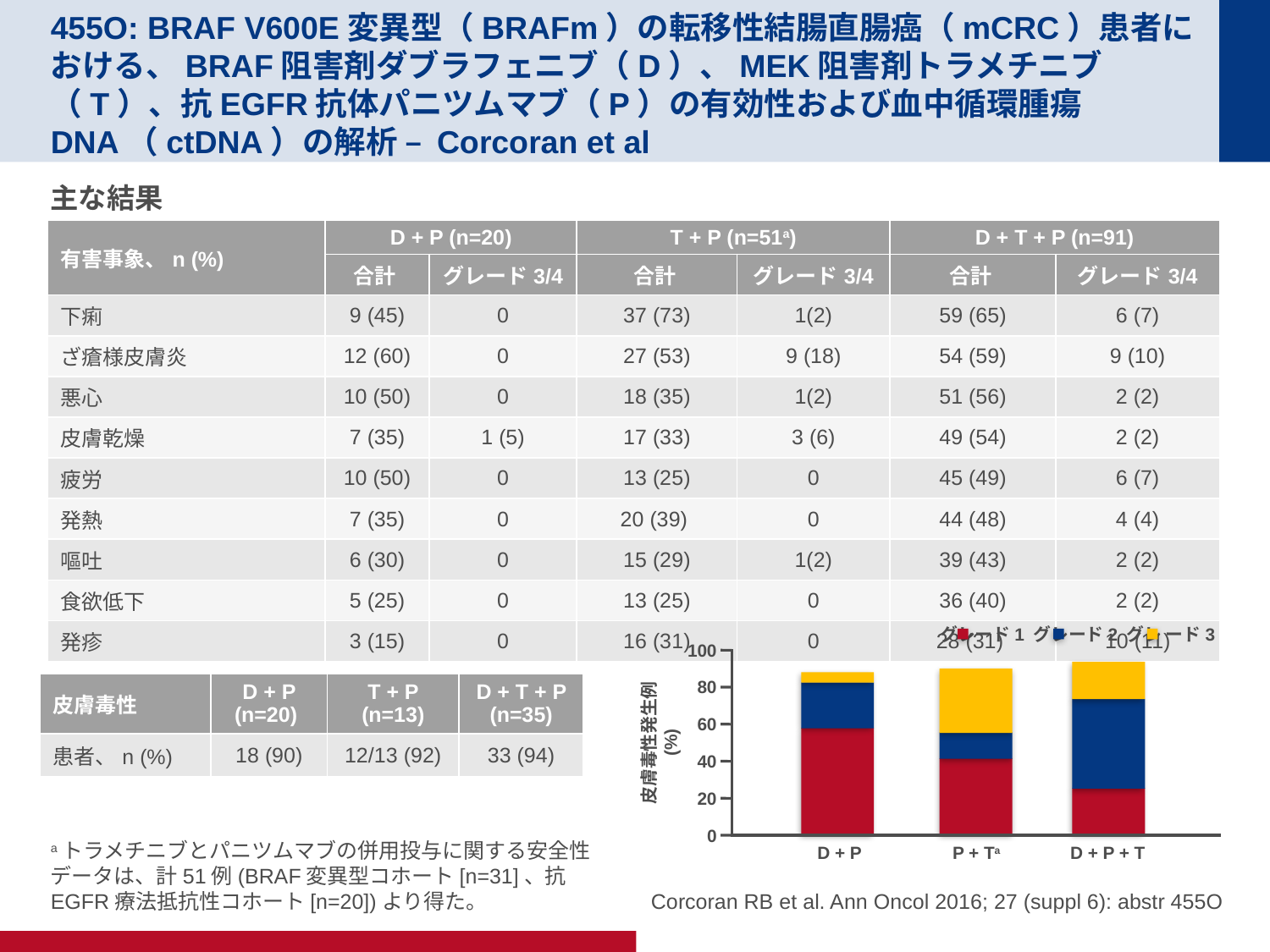

# 455O: BRAF V600E変異型（BRAFm）の転移性結腸直腸癌（mCRC）患者における、BRAF阻害剤ダブラフェニブ（D）、MEK阻害剤トラメチニブ（T）、抗EGFR抗体パニツムマブ（P）の有効性および血中循環腫瘍DNA（ctDNA）の解析 – Corcoran et al
主な結果
| 有害事象、n (%) | D + P (n=20) |  | T + P (n=51a) |  | D + T + P (n=91) |  |
| --- | --- | --- | --- | --- | --- | --- |
|  | 合計 | グレード3/4 | 合計 | グレード3/4 | 合計 | グレード3/4 |
| 下痢 | 9 (45) | 0 | 37 (73) | 1(2) | 59 (65) | 6 (7) |
| ざ瘡様皮膚炎 | 12 (60) | 0 | 27 (53) | 9 (18) | 54 (59) | 9 (10) |
| 悪心 | 10 (50) | 0 | 18 (35) | 1(2) | 51 (56) | 2 (2) |
| 皮膚乾燥 | 7 (35) | 1 (5) | 17 (33) | 3 (6) | 49 (54) | 2 (2) |
| 疲労 | 10 (50) | 0 | 13 (25) | 0 | 45 (49) | 6 (7) |
| 発熱 | 7 (35) | 0 | 20 (39) | 0 | 44 (48) | 4 (4) |
| 嘔吐 | 6 (30) | 0 | 15 (29) | 1(2) | 39 (43) | 2 (2) |
| 食欲低下 | 5 (25) | 0 | 13 (25) | 0 | 36 (40) | 2 (2) |
| 発疹 | 3 (15) | 0 | 16 (31) | 0 | 28 (31) | 10 (11) |
グレード1 グレード2 グレ ード3

100

80

60
皮膚毒性発生例
(%)

40

20

0

D + P
P + Ta
D + P + T
| 皮膚毒性 | D + P (n=20) | T + P (n=13) | D + T + P (n=35) |
| --- | --- | --- | --- |
| 患者、n (%) | 18 (90) | 12/13 (92) | 33 (94) |
Corcoran RB et al. Ann Oncol 2016; 27 (suppl 6): abstr 455O
aトラメチニブとパニツムマブの併用投与に関する安全性データは、計51例(BRAF変異型コホート[n=31]、抗EGFR療法抵抗性コホート[n=20])より得た。